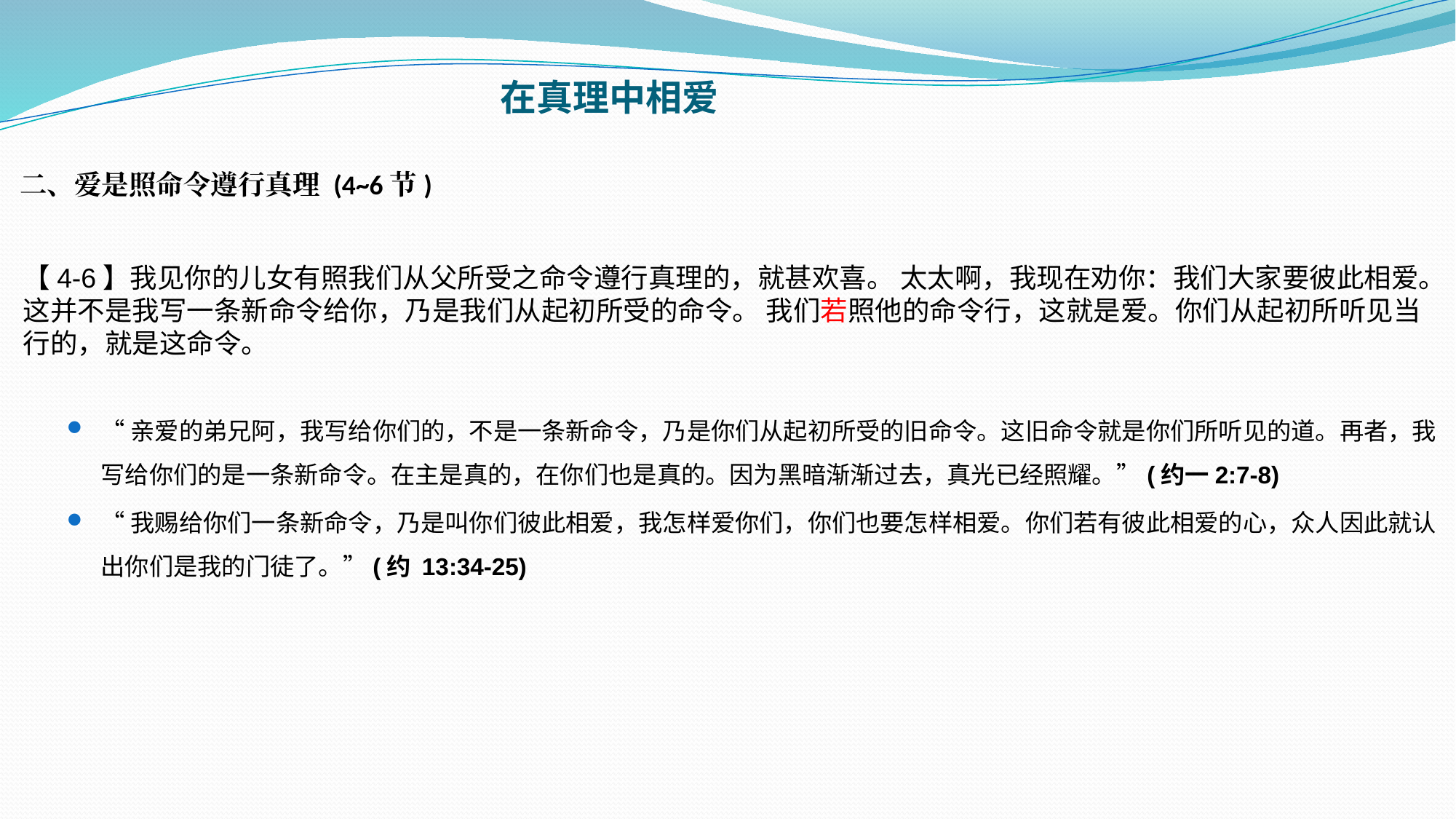

# 在真理中相爱
二、爱是照命令遵行真理 (4~6节)

【4-6】我见你的儿女有照我们从父所受之命令遵行真理的，就甚欢喜。 太太啊，我现在劝你：我们大家要彼此相爱。这并不是我写一条新命令给你，乃是我们从起初所受的命令。 我们若照他的命令行，这就是爱。你们从起初所听见当行的，就是这命令。

“亲爱的弟兄阿，我写给你们的，不是一条新命令，乃是你们从起初所受的旧命令。这旧命令就是你们所听见的道。再者，我写给你们的是一条新命令。在主是真的，在你们也是真的。因为黑暗渐渐过去，真光已经照耀。”(约一2:7-8)
“我赐给你们一条新命令，乃是叫你们彼此相爱，我怎样爱你们，你们也要怎样相爱。你们若有彼此相爱的心，众人因此就认出你们是我的门徒了。”(约 13:34-25)